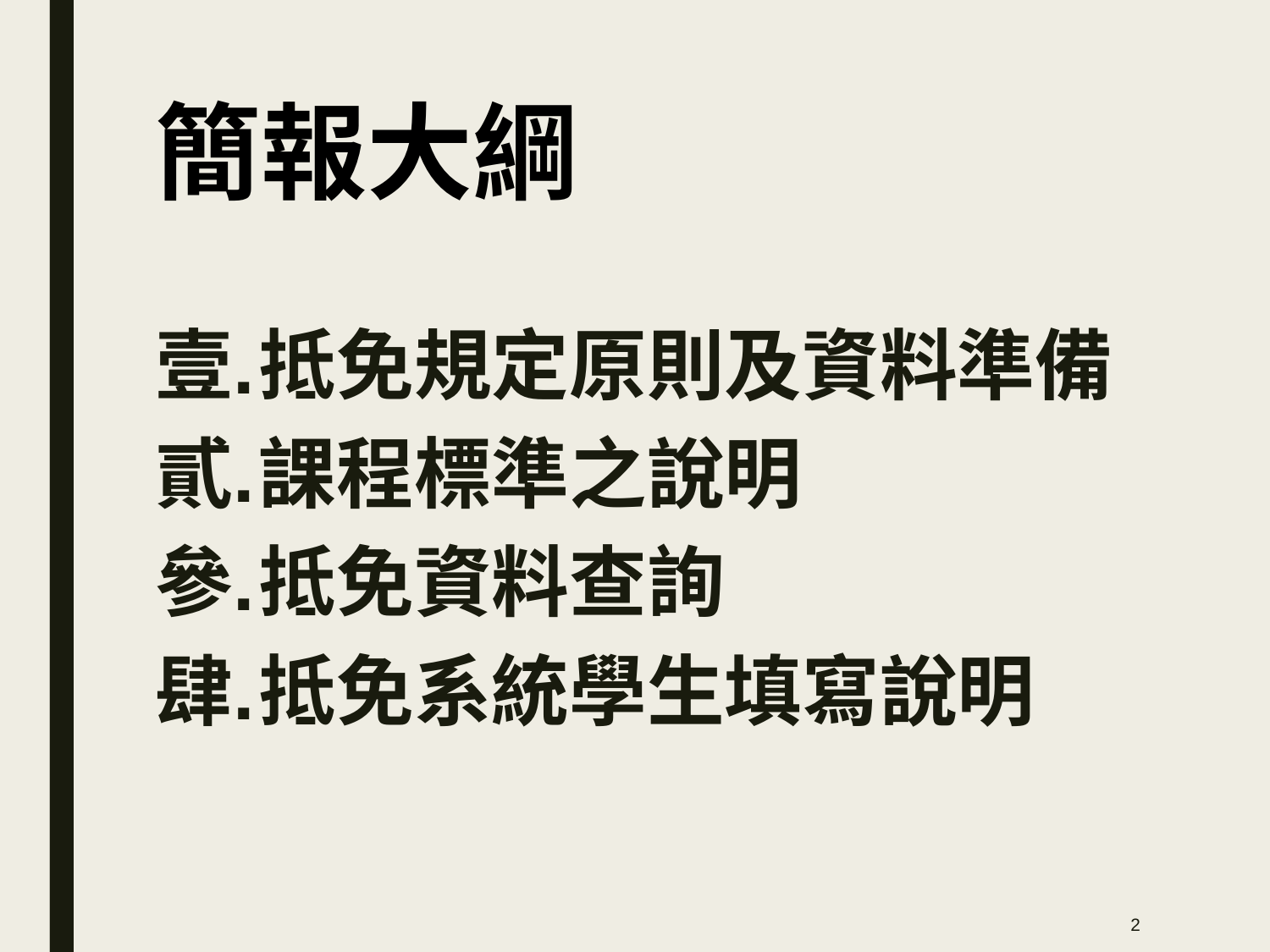

# 簡報大綱
抵免規定原則及資料準備
課程標準之說明
抵免資料查詢
抵免系統學生填寫說明
2